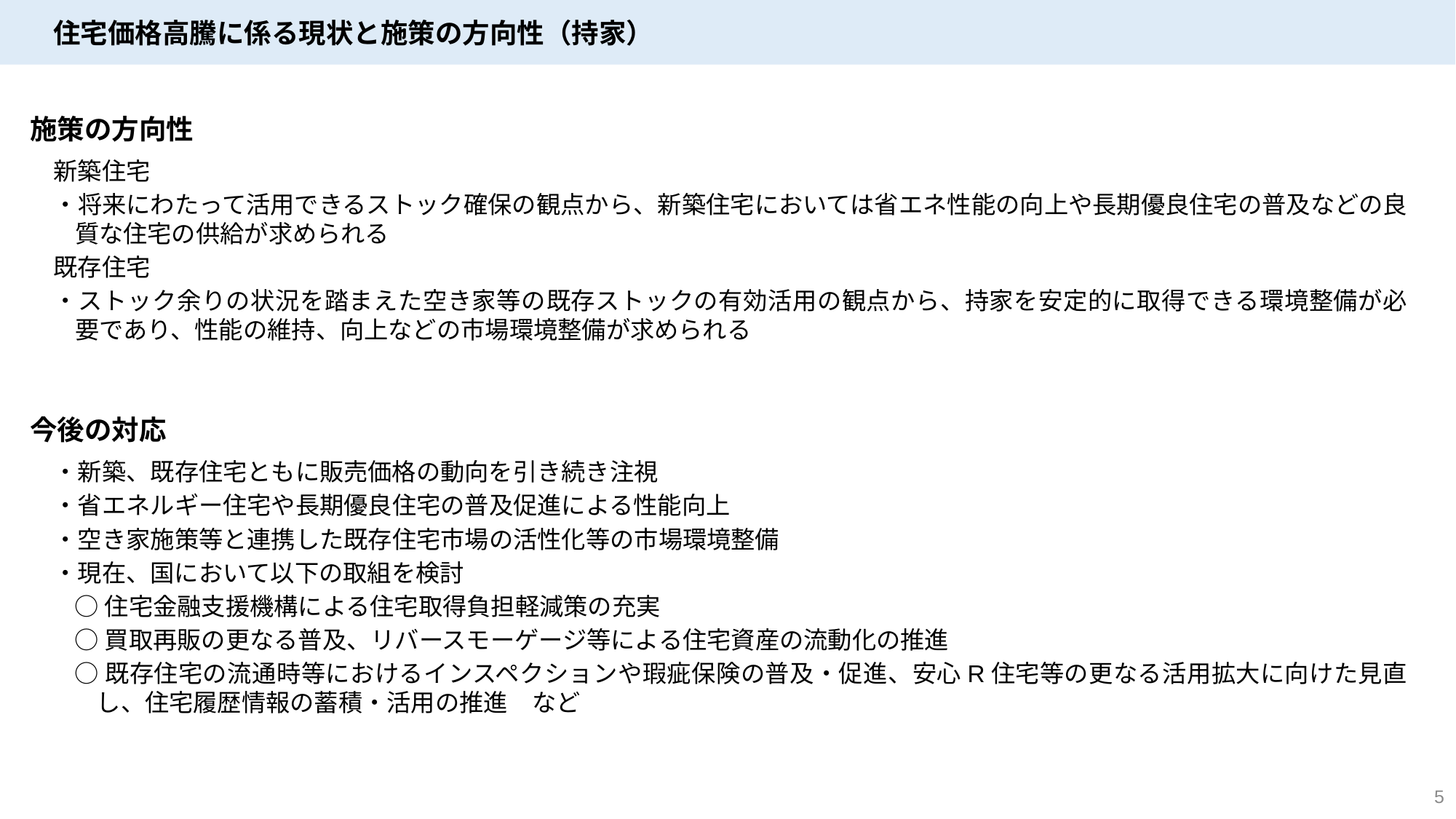

住宅価格高騰に係る現状と施策の方向性（持家）
施策の方向性
新築住宅
・将来にわたって活用できるストック確保の観点から、新築住宅においては省エネ性能の向上や長期優良住宅の普及などの良質な住宅の供給が求められる
既存住宅
・ストック余りの状況を踏まえた空き家等の既存ストックの有効活用の観点から、持家を安定的に取得できる環境整備が必要であり、性能の維持、向上などの市場環境整備が求められる
今後の対応
・新築、既存住宅ともに販売価格の動向を引き続き注視
・省エネルギー住宅や長期優良住宅の普及促進による性能向上
・空き家施策等と連携した既存住宅市場の活性化等の市場環境整備
・現在、国において以下の取組を検討
○住宅金融支援機構による住宅取得負担軽減策の充実
○買取再販の更なる普及、リバースモーゲージ等による住宅資産の流動化の推進
○既存住宅の流通時等におけるインスペクションや瑕疵保険の普及・促進、安心R住宅等の更なる活用拡大に向けた見直し、住宅履歴情報の蓄積・活用の推進　など
5